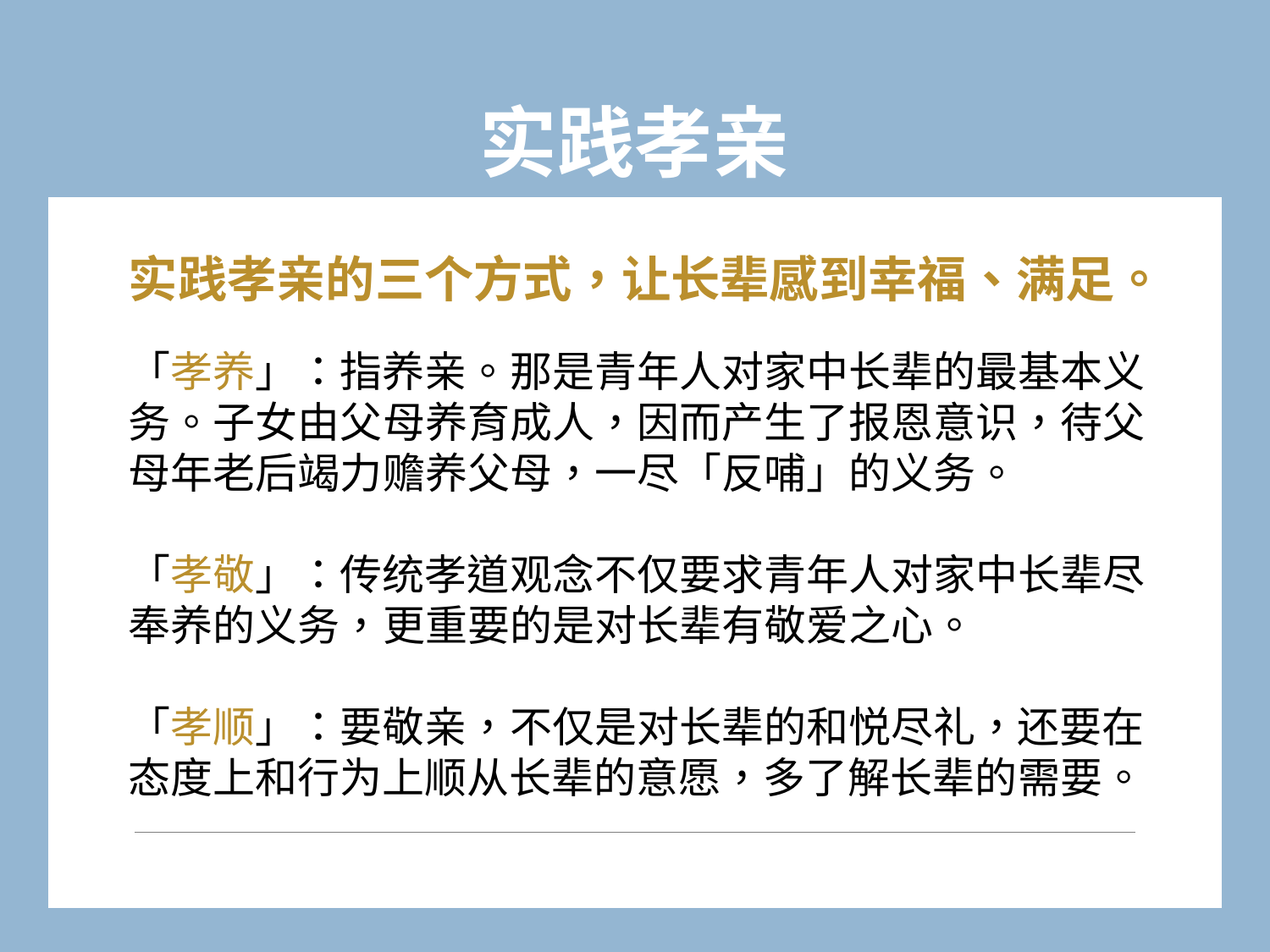

实践孝亲
实践孝亲的三个方式，让长辈感到幸福、满足。

「孝养」：指养亲。那是青年人对家中长辈的最基本义务。子女由父母养育成人，因而产生了报恩意识，待父母年老后竭力赡养父母，一尽「反哺」的义务。

「孝敬」：传统孝道观念不仅要求青年人对家中长辈尽奉养的义务，更重要的是对长辈有敬爱之心。

「孝顺」：要敬亲，不仅是对长辈的和悦尽礼，还要在态度上和行为上顺从长辈的意愿，多了解长辈的需要。